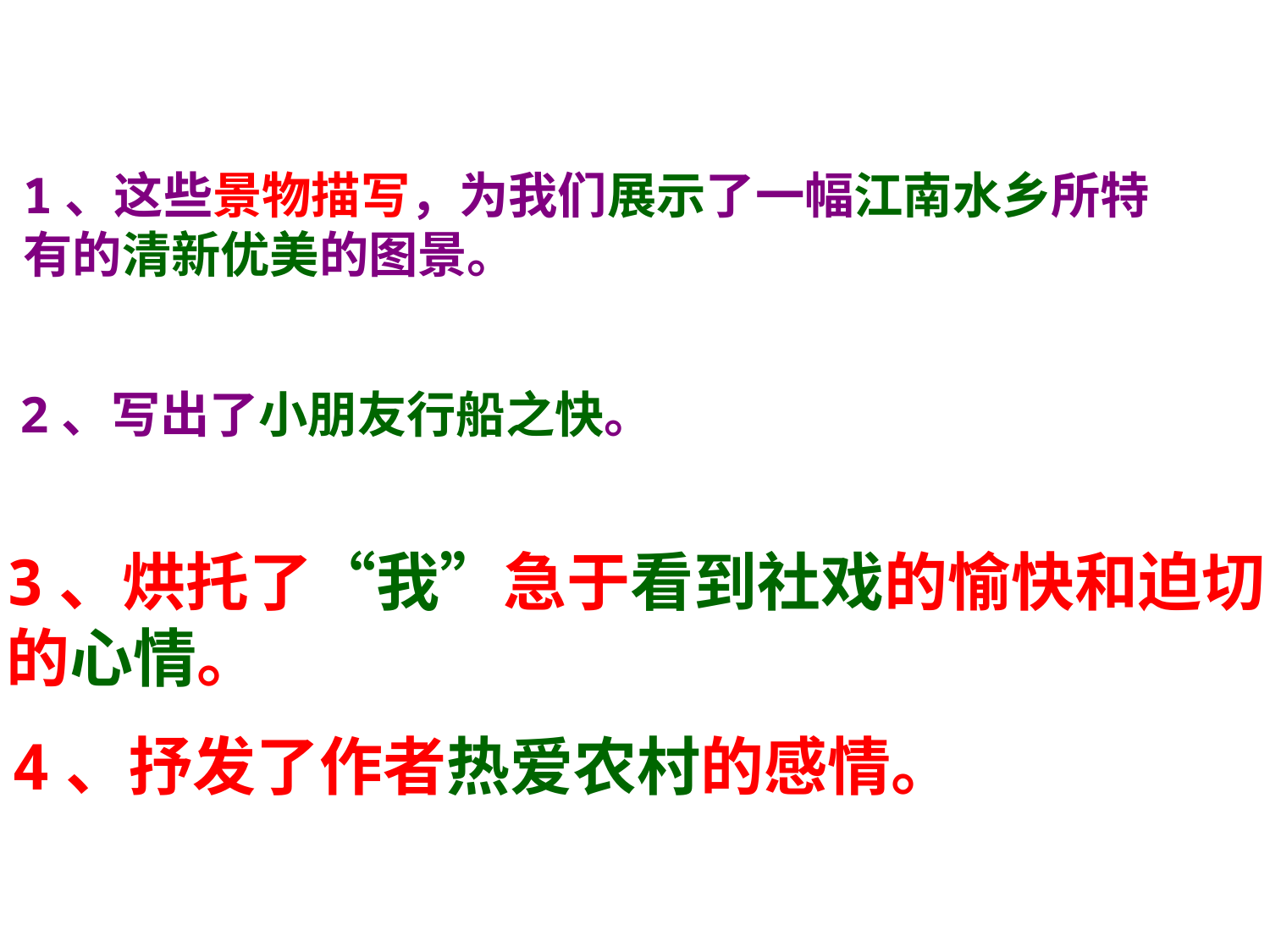

1、这些景物描写，为我们展示了一幅江南水乡所特有的清新优美的图景。
2、写出了小朋友行船之快。
3、烘托了“我”急于看到社戏的愉快和迫切
的心情。

4、抒发了作者热爱农村的感情。